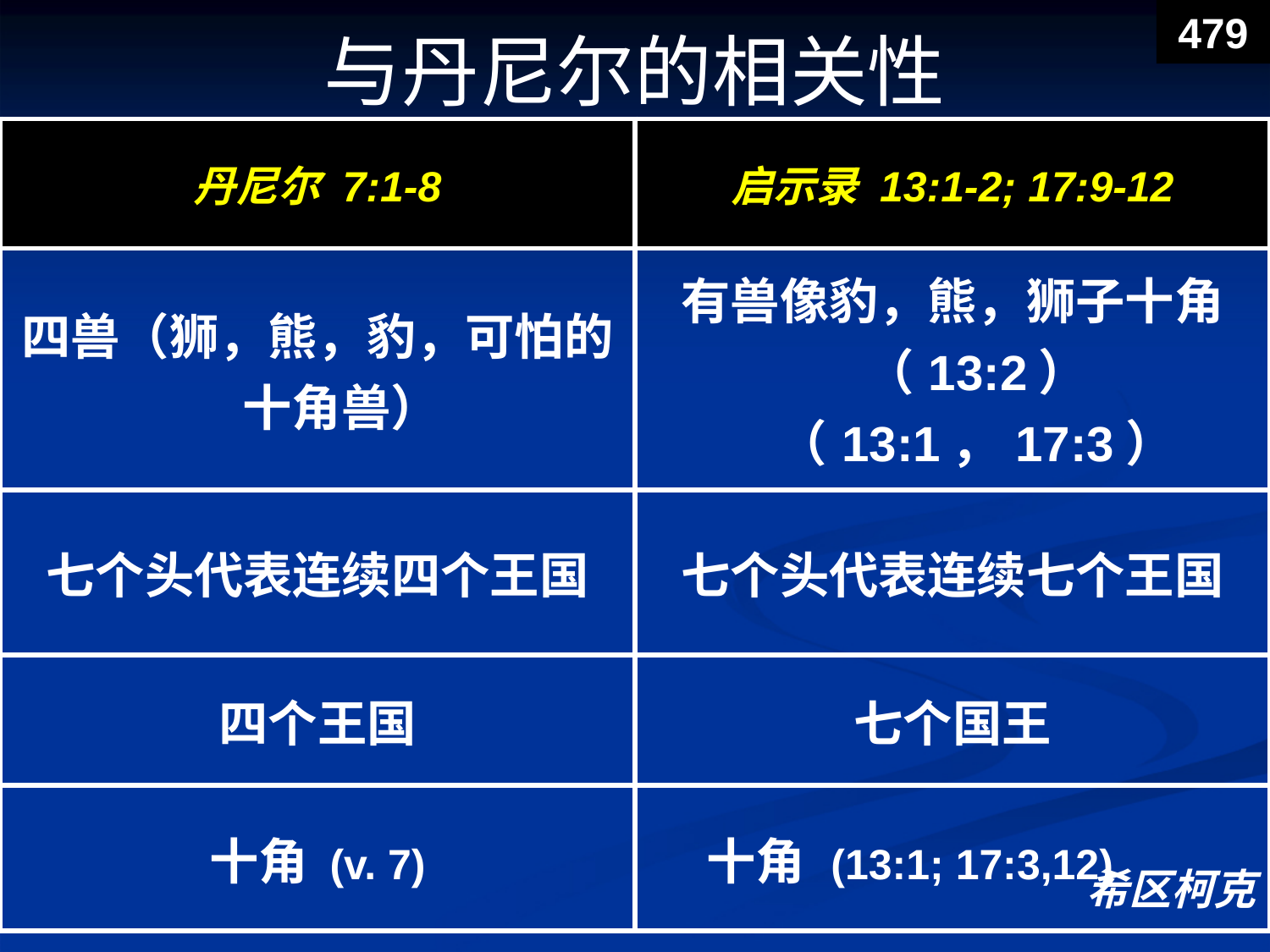

479
与丹尼尔的相关性
| 丹尼尔 7:1-8 | 启示录 13:1-2; 17:9-12 |
| --- | --- |
| 四兽（狮，熊，豹，可怕的十角兽） | 有兽像豹，熊，狮子十角（13:2）（13:1，17:3） |
| 七个头代表连续四个王国 | 七个头代表连续七个王国 |
| 四个王国 | 七个国王 |
| 十角 (v. 7) | 十角 (13:1; 17:3,12) |
希区柯克